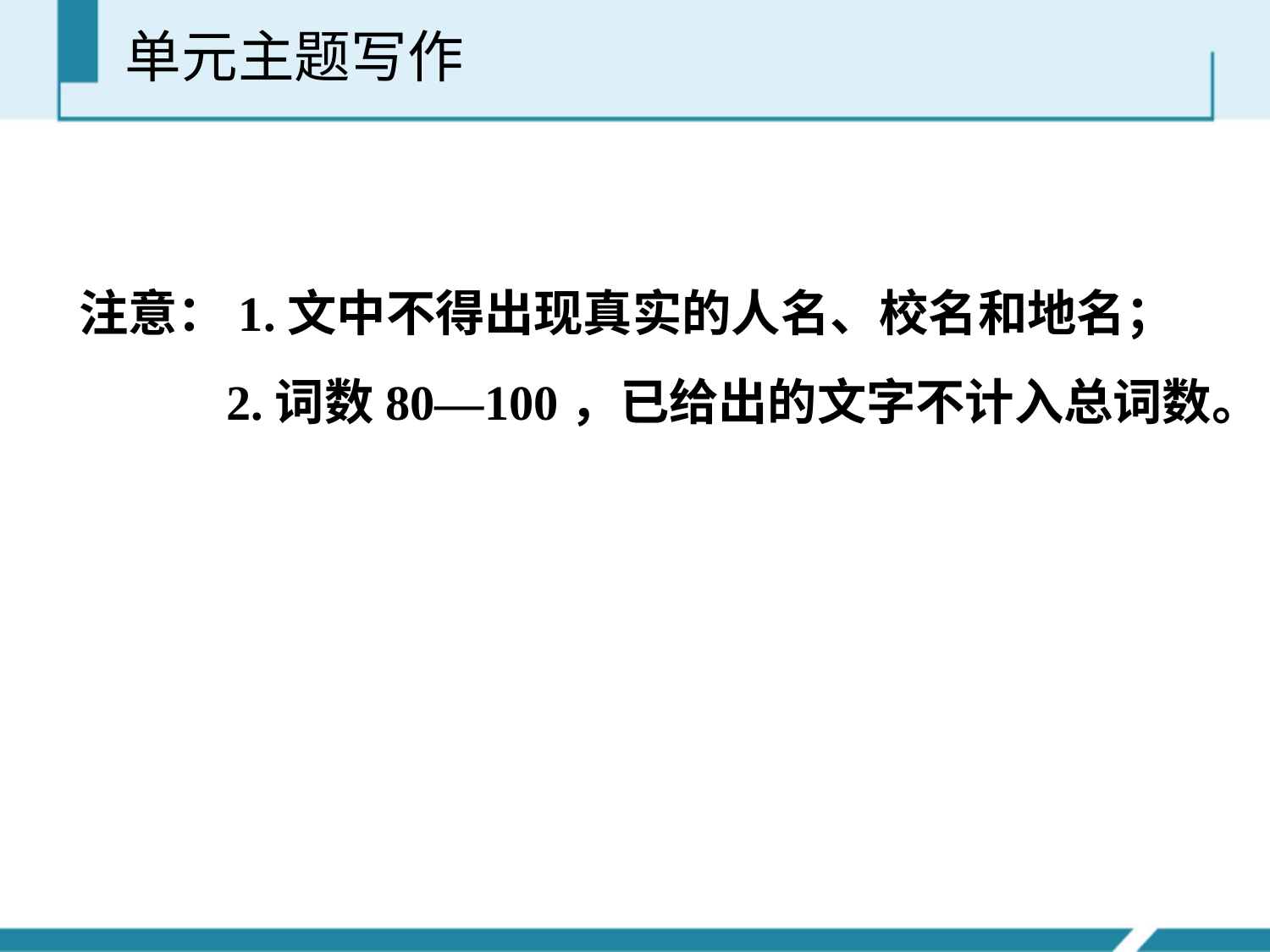

单元主题写作
注意：1.文中不得出现真实的人名、校名和地名；
            2.词数80—100，已给出的文字不计入总词数。